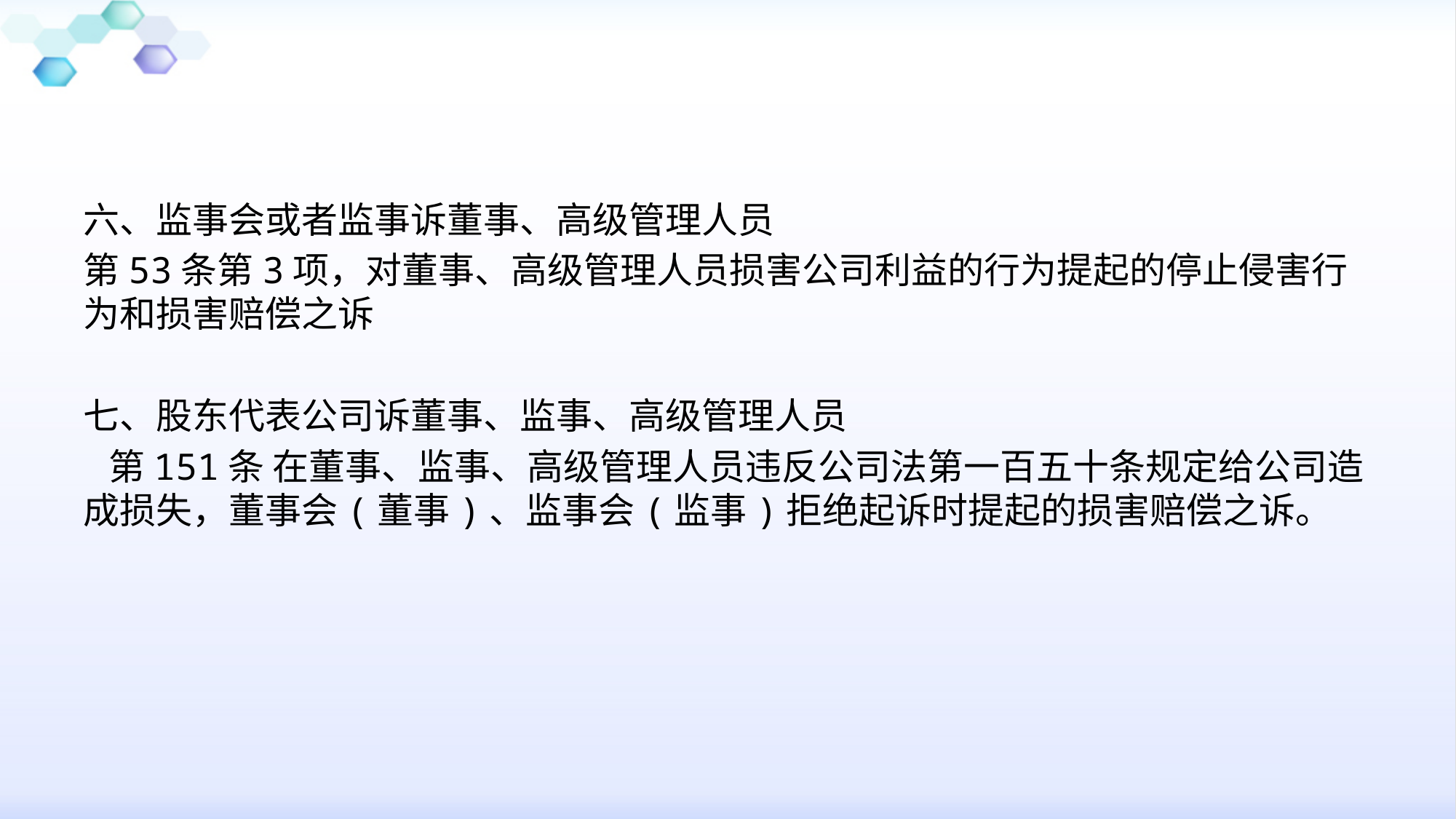

六、监事会或者监事诉董事、高级管理人员
第53条第3项，对董事、高级管理人员损害公司利益的行为提起的停止侵害行为和损害赔偿之诉

七、股东代表公司诉董事、监事、高级管理人员
  第151条 在董事、监事、高级管理人员违反公司法第一百五十条规定给公司造成损失，董事会(董事)、监事会(监事)拒绝起诉时提起的损害赔偿之诉。